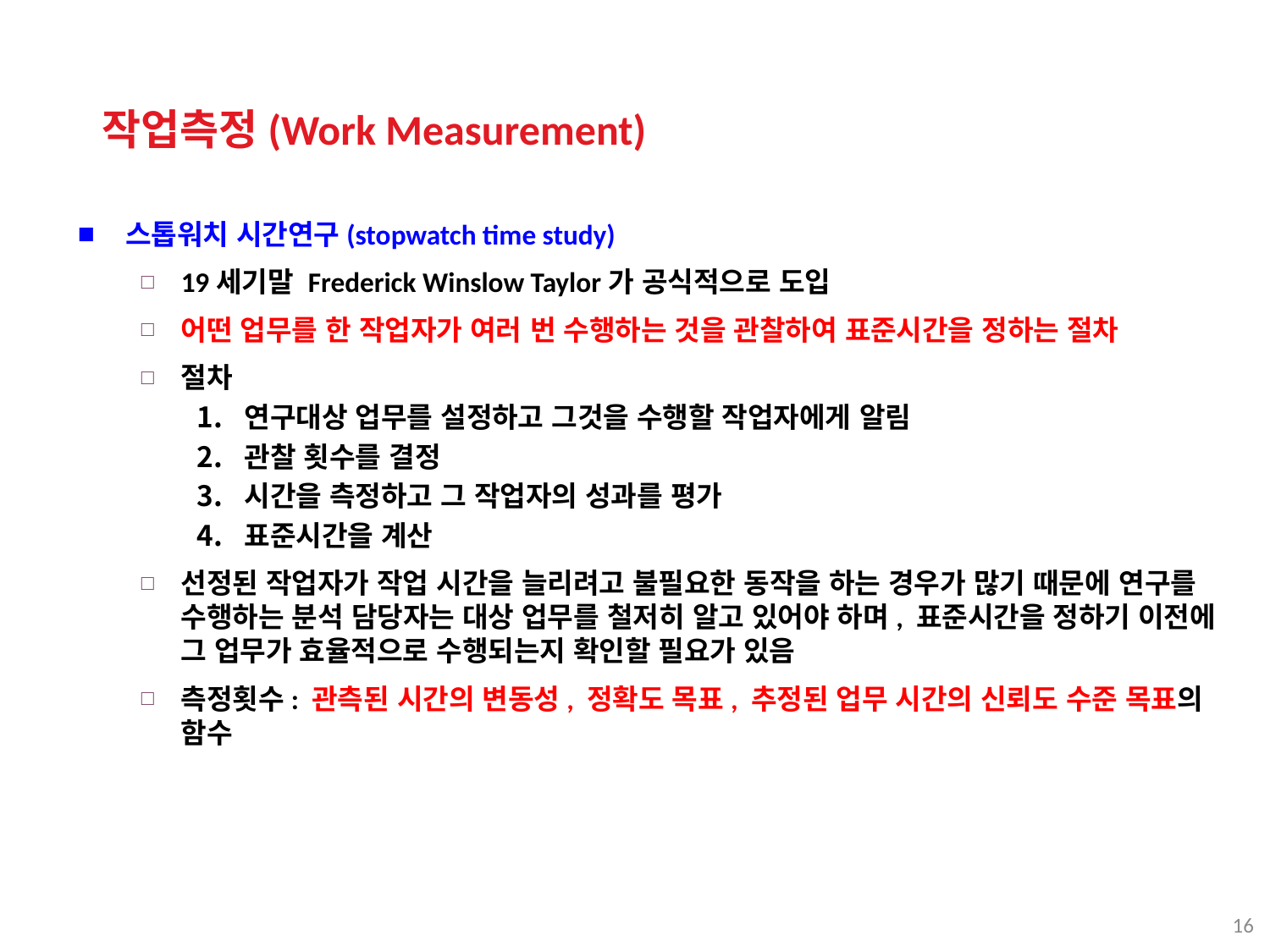

작업측정(Work Measurement)
스톱워치 시간연구(stopwatch time study)
19세기말 Frederick Winslow Taylor가 공식적으로 도입
어떤 업무를 한 작업자가 여러 번 수행하는 것을 관찰하여 표준시간을 정하는 절차
절차
연구대상 업무를 설정하고 그것을 수행할 작업자에게 알림
관찰 횟수를 결정
시간을 측정하고 그 작업자의 성과를 평가
표준시간을 계산
선정된 작업자가 작업 시간을 늘리려고 불필요한 동작을 하는 경우가 많기 때문에 연구를 수행하는 분석 담당자는 대상 업무를 철저히 알고 있어야 하며, 표준시간을 정하기 이전에 그 업무가 효율적으로 수행되는지 확인할 필요가 있음
측정횟수: 관측된 시간의 변동성, 정확도 목표, 추정된 업무 시간의 신뢰도 수준 목표의 함수

16